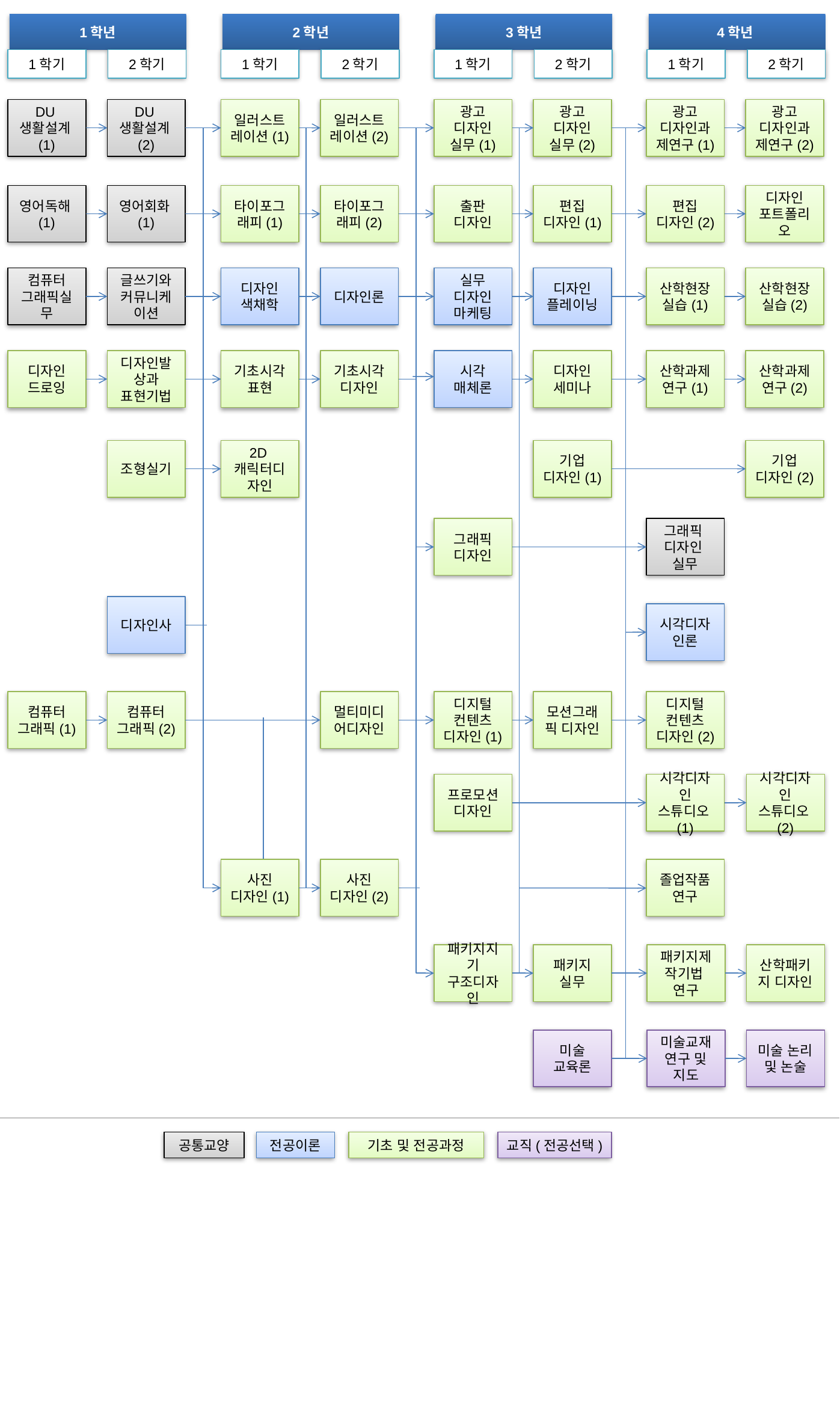

1학년
2학년
3학년
4학년
1학기
2학기
1학기
2학기
1학기
2학기
1학기
2학기
DU생활설계(1)
DU생활설계(2)
일러스트레이션(1)
일러스트레이션(2)
광고
디자인
실무(1)
광고
디자인
실무(2)
광고
디자인과제연구(1)
광고
디자인과제연구(2)
영어독해(1)
영어회화(1)
타이포그래피(1)
타이포그래피(2)
출판
디자인
편집
디자인(1)
편집
디자인(2)
디자인
포트폴리오
컴퓨터
그래픽실무
글쓰기와 커뮤니케이션
디자인
색채학
디자인론
실무
디자인
마케팅
디자인
플레이닝
산학현장실습(1)
산학현장실습(2)
디자인
드로잉
디자인발상과 표현기법
기초시각표현
기초시각
디자인
시각
매체론
디자인
세미나
산학과제연구(1)
산학과제연구(2)
조형실기
2D캐릭터디자인
기업
디자인(1)
기업
디자인(2)
그래픽
디자인
그래픽
디자인
실무
디자인사
시각디자인론
컴퓨터
그래픽(1)
컴퓨터
그래픽(2)
멀티미디어디자인
디지털
컨텐츠
디자인(1)
모션그래픽 디자인
디지털
컨텐츠
디자인(2)
프로모션
디자인
시각디자인 스튜디오(1)
시각디자인 스튜디오(2)
사진
디자인(1)
사진
디자인(2)
졸업작품
연구
패키지지기 구조디자인
패키지
실무
패키지제작기법
연구
산학패키지 디자인
미술
교육론
미술교재 연구 및 지도
미술 논리 및 논술
공통교양
전공이론
기초 및 전공과정
교직(전공선택)